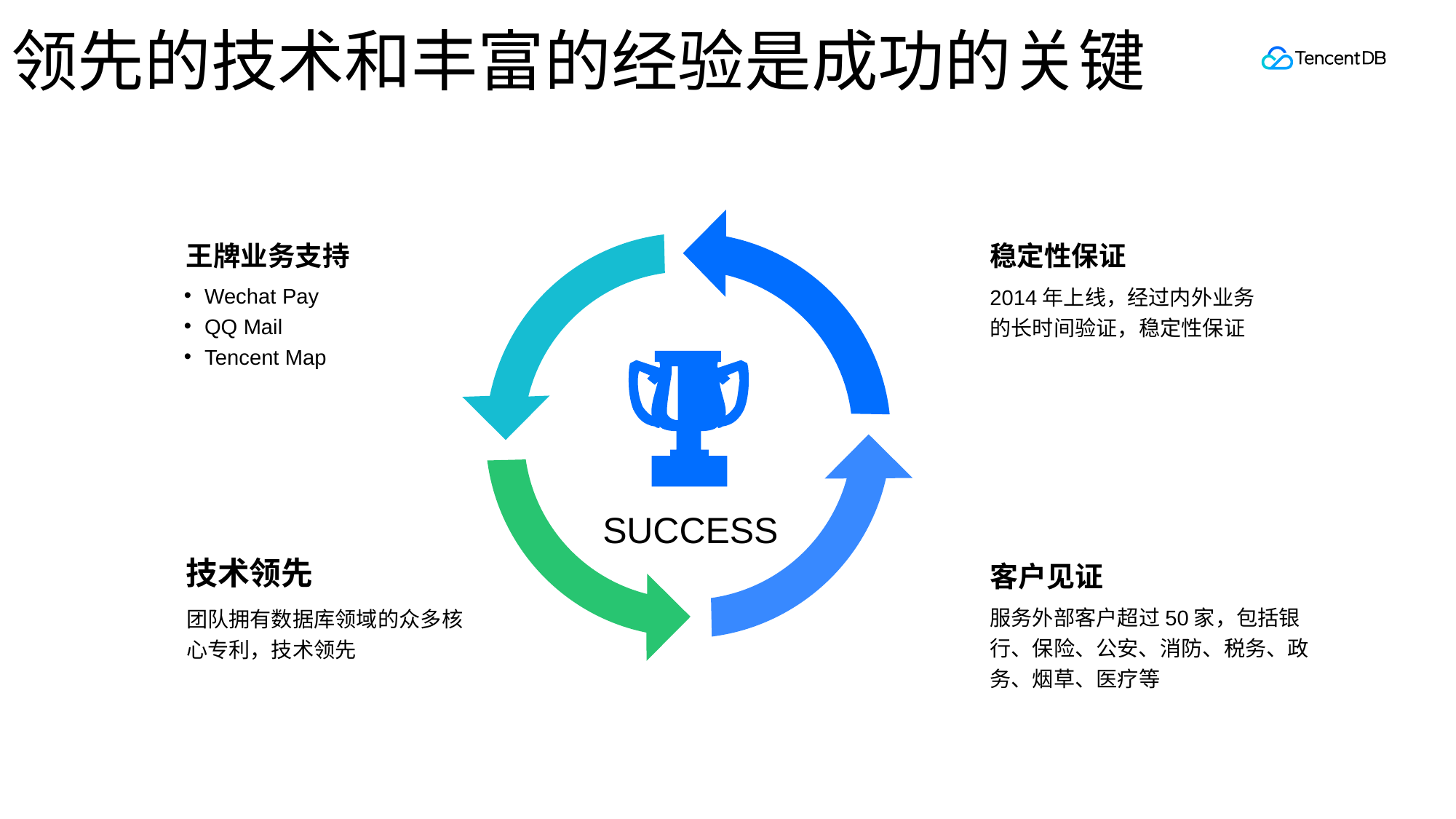

# 领先的技术和丰富的经验是成功的关键

王牌业务支持
稳定性保证
Wechat Pay
QQ Mail
Tencent Map
2014年上线，经过内外业务的长时间验证，稳定性保证

SUCCESS
技术领先
客户见证
服务外部客户超过50家，包括银行、保险、公安、消防、税务、政务、烟草、医疗等
团队拥有数据库领域的众多核心专利，技术领先